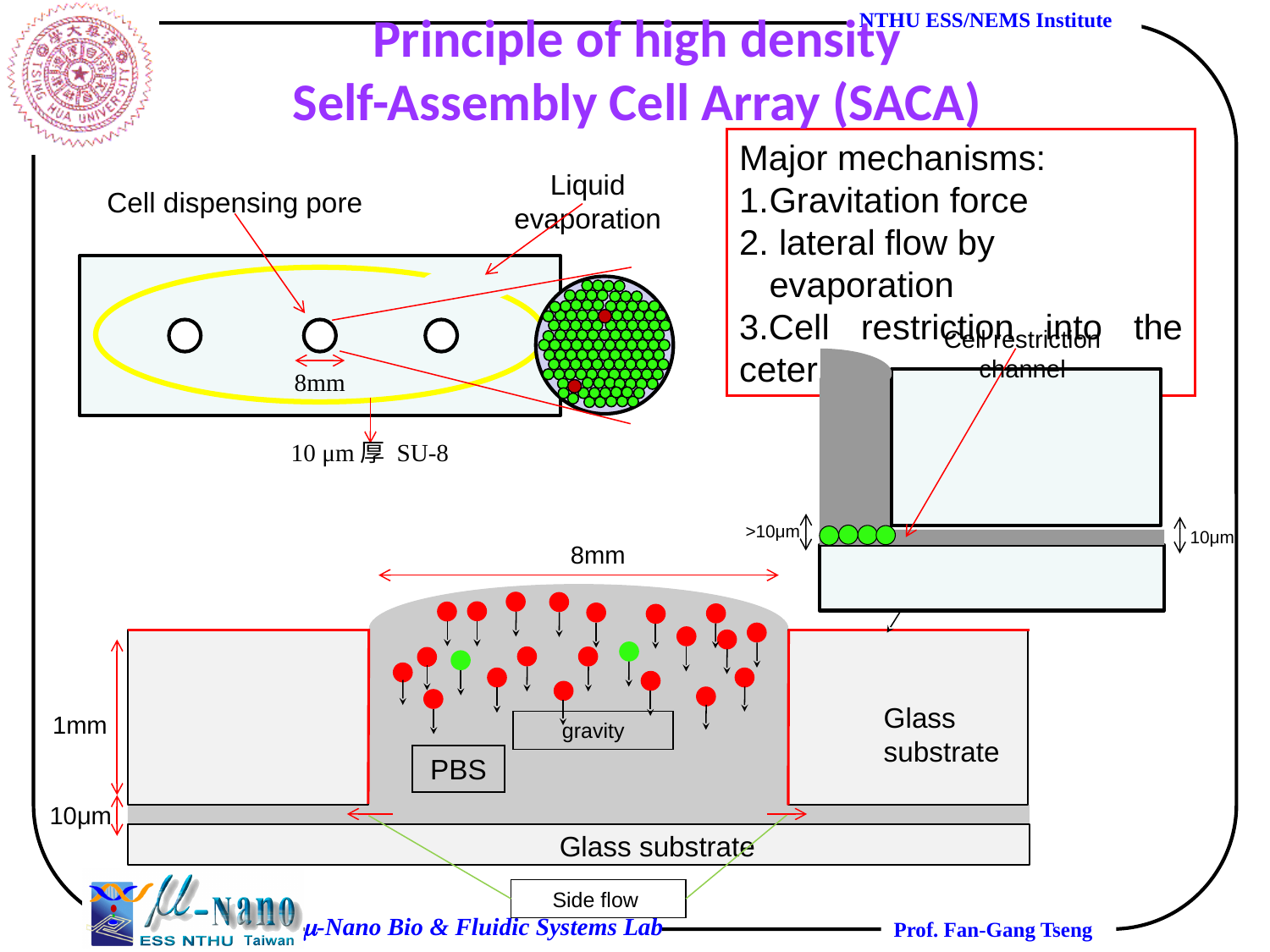

Principle of high density
Self-Assembly Cell Array (SACA)
Major mechanisms:
Gravitation force
 lateral flow by evaporation
3.Cell restriction into the ceter
Liquid evaporation
Cell dispensing pore

8mm
10 μm厚 SU-8

Cell restriction channel

>10μm
10μm
8mm
FOTS 修飾

Glass substrate
1mm
gravity

PBS
10μm
Side flow
Glass substrate